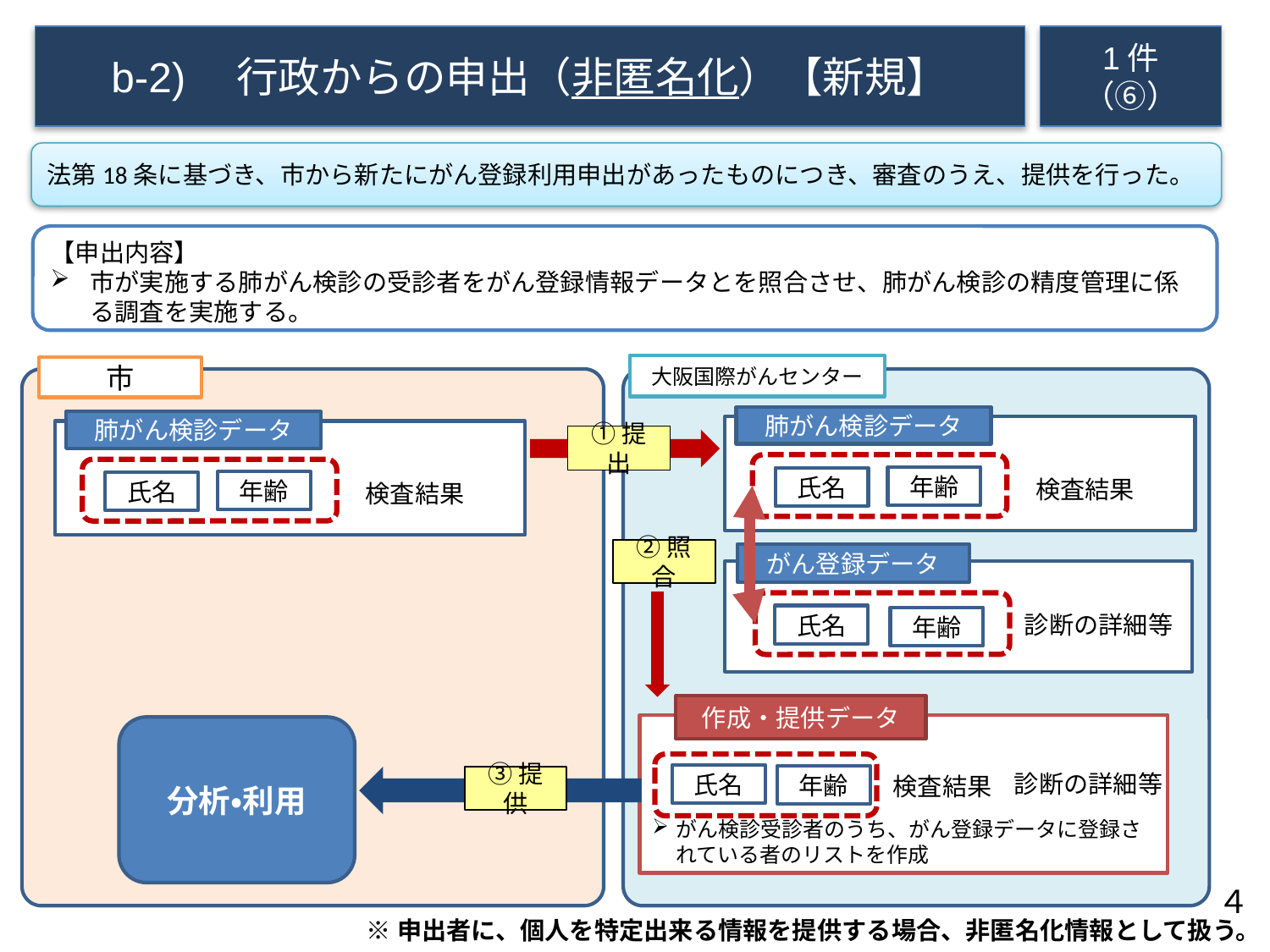

1件
（⑥）
# b-2)　行政からの申出（非匿名化）【新規】
法第18条に基づき、市から新たにがん登録利用申出があったものにつき、審査のうえ、提供を行った。
【申出内容】
市が実施する肺がん検診の受診者をがん登録情報データとを照合させ、肺がん検診の精度管理に係る調査を実施する。

大阪国際がんセンター
市

肺がん検診データ
肺がん検診データ

①提出

年齢
氏名
検査結果
年齢
氏名
検査結果
②照合
がん登録データ

氏名
年齢
診断の詳細等

作成・提供データ
がん検診受診者のうち、がん登録データに登録されている者のリストを作成
分析・利用

診断の詳細等
氏名
年齢
③提供
検査結果
４
※申出者に、個人を特定出来る情報を提供する場合、非匿名化情報として扱う。